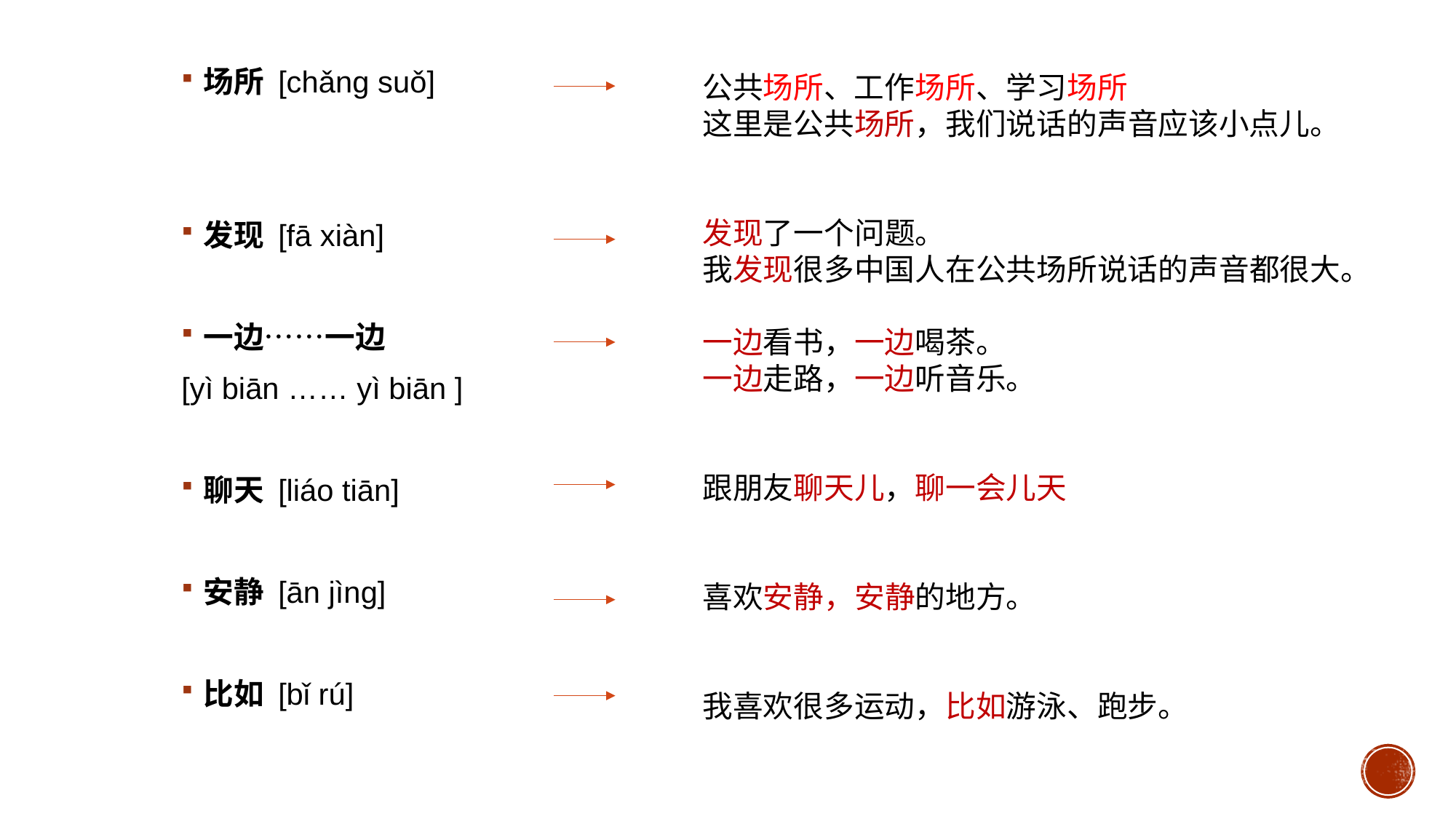

场所 [chǎng suǒ]

发现 [fā xiàn]

一边……一边
[yì biān …… yì biān ]

聊天 [liáo tiān]

安静 [ān jìng]

比如 [bǐ rú]

公共场所、工作场所、学习场所
这里是公共场所，我们说话的声音应该小点儿。

发现了一个问题。
我发现很多中国人在公共场所说话的声音都很大。

一边看书，一边喝茶。
一边走路，一边听音乐。

跟朋友聊天儿，聊一会儿天

喜欢安静，安静的地方。

我喜欢很多运动，比如游泳、跑步。